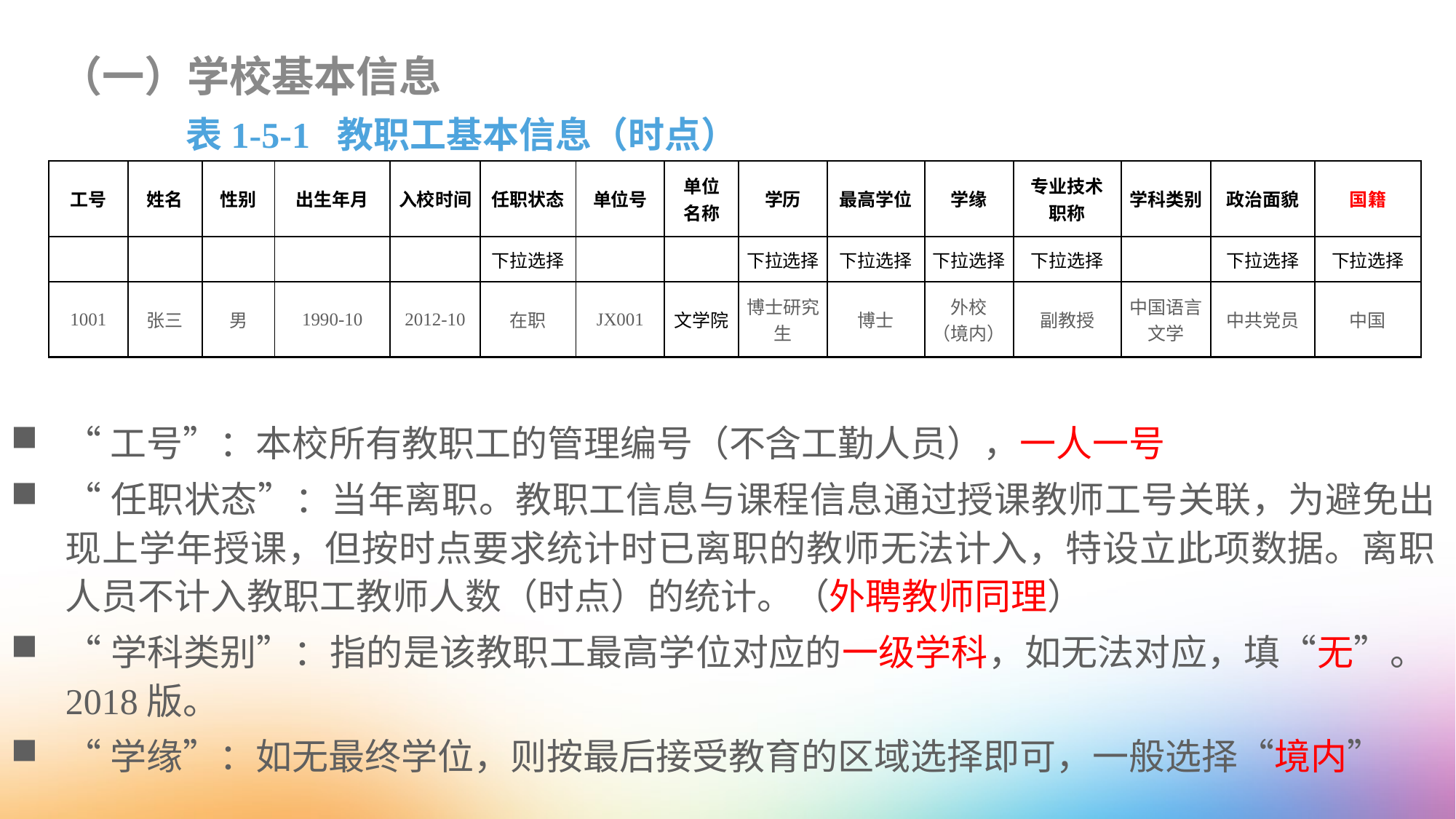

（一）学校基本信息
表1-5-1  教职工基本信息（时点）
| 工号 | 姓名 | 性别 | 出生年月 | 入校时间 | 任职状态 | 单位号 | 单位 名称 | 学历 | 最高学位 | 学缘 | 专业技术 职称 | 学科类别 | 政治面貌 | 国籍 |
| --- | --- | --- | --- | --- | --- | --- | --- | --- | --- | --- | --- | --- | --- | --- |
|  |  |  |  |  | 下拉选择 |  |  | 下拉选择 | 下拉选择 | 下拉选择 | 下拉选择 |  | 下拉选择 | 下拉选择 |
| 1001 | 张三 | 男 | 1990-10 | 2012-10 | 在职 | JX001 | 文学院 | 博士研究生 | 博士 | 外校 （境内） | 副教授 | 中国语言文学 | 中共党员 | 中国 |
“工号”：本校所有教职工的管理编号（不含工勤人员），一人一号
“任职状态”：当年离职。教职工信息与课程信息通过授课教师工号关联，为避免出现上学年授课，但按时点要求统计时已离职的教师无法计入，特设立此项数据。离职人员不计入教职工教师人数（时点）的统计。（外聘教师同理）
“学科类别”：指的是该教职工最高学位对应的一级学科，如无法对应，填“无”。2018版。
“学缘”：如无最终学位，则按最后接受教育的区域选择即可，一般选择“境内”